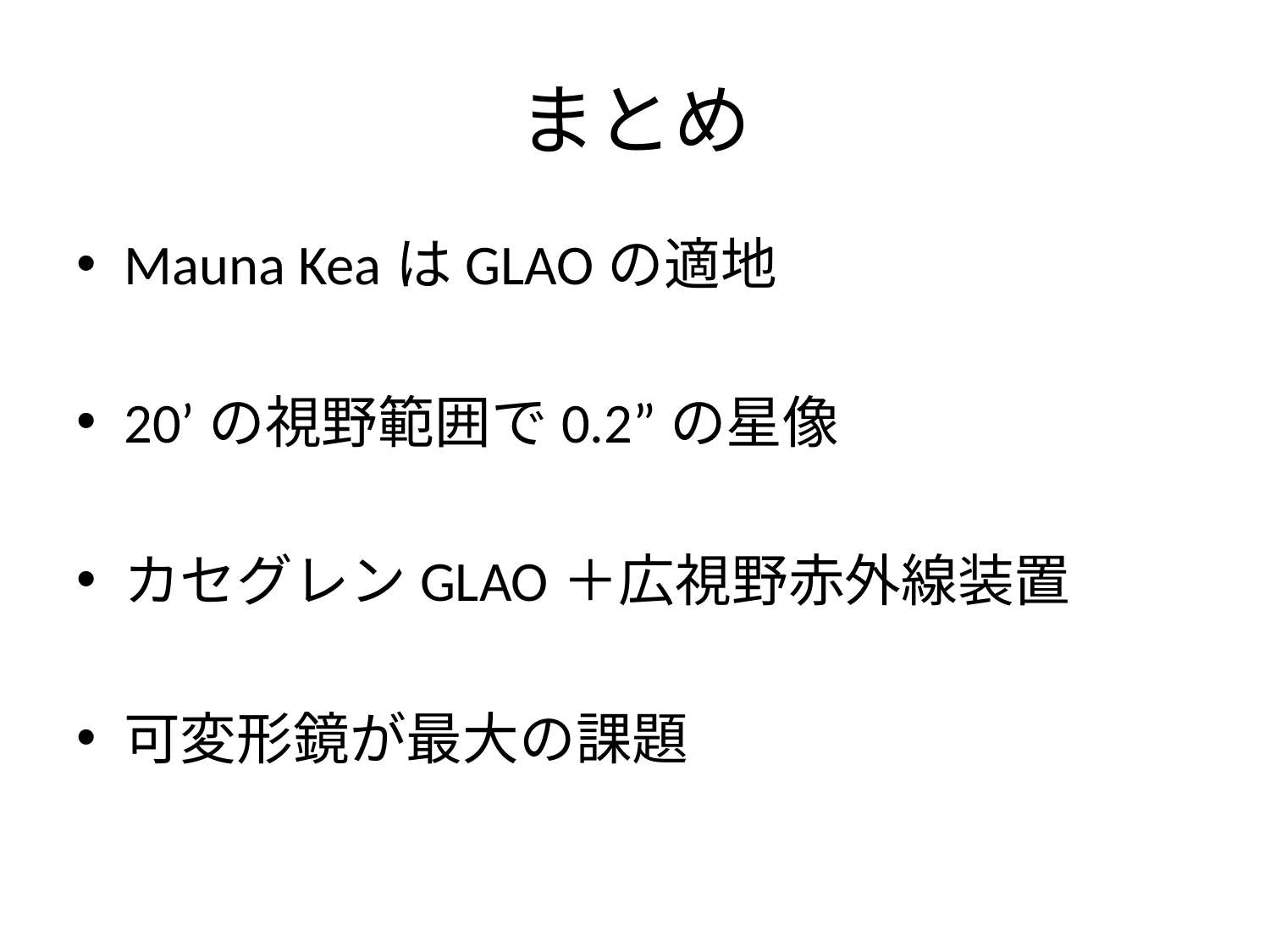

# まとめ
Mauna KeaはGLAOの適地

20’の視野範囲で0.2”の星像

カセグレンGLAO＋広視野赤外線装置

可変形鏡が最大の課題